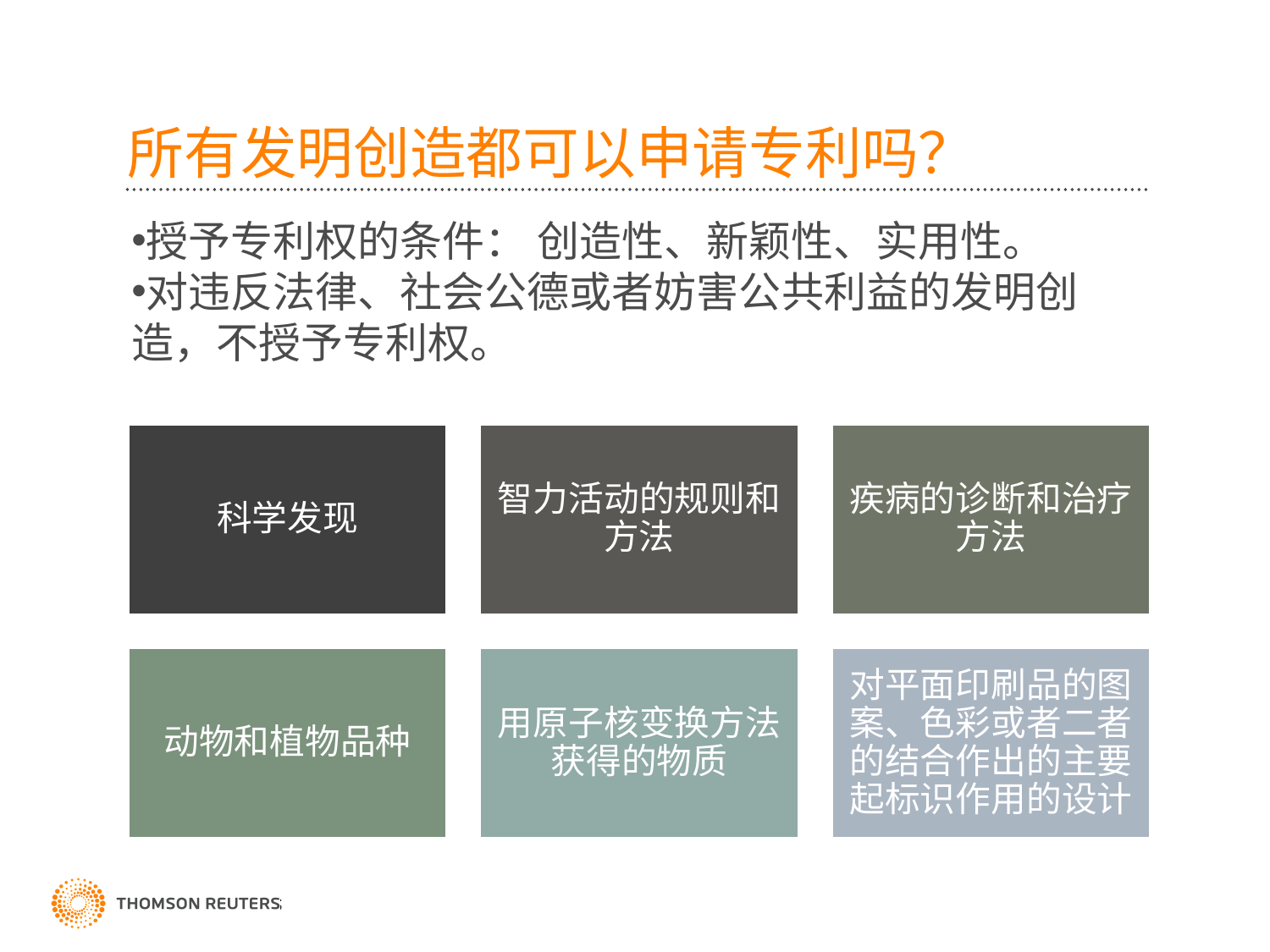

# 所有发明创造都可以申请专利吗？
授予专利权的条件： 创造性、新颖性、实用性。
对违反法律、社会公德或者妨害公共利益的发明创造，不授予专利权。
科学发现
智力活动的规则和方法
疾病的诊断和治疗方法
动物和植物品种
用原子核变换方法获得的物质
对平面印刷品的图案、色彩或者二者的结合作出的主要起标识作用的设计